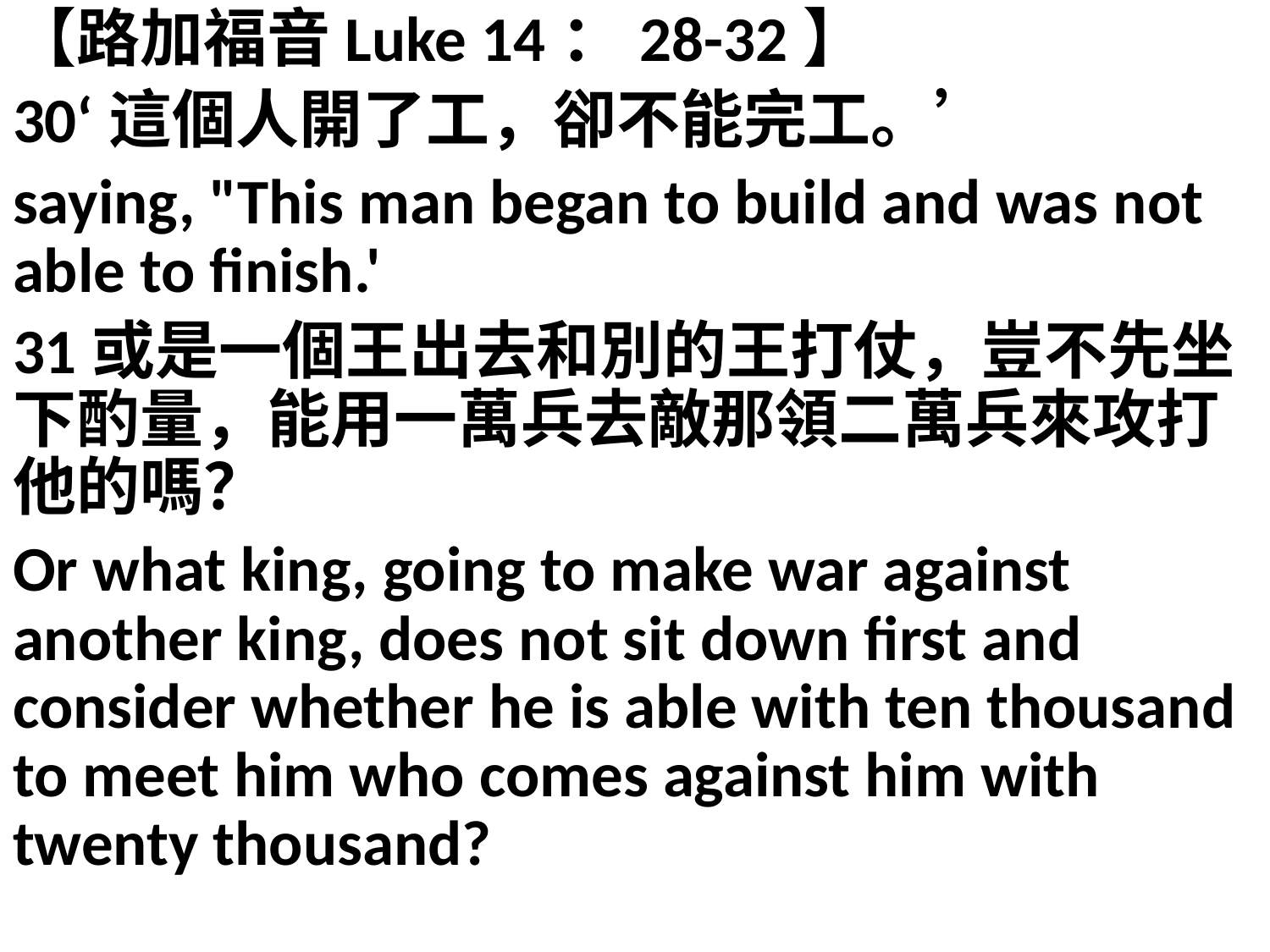

【路加福音Luke 14：28-32】
30‘這個人開了工，卻不能完工。’
saying, "This man began to build and was not able to finish.'
31或是一個王出去和別的王打仗，豈不先坐下酌量，能用一萬兵去敵那領二萬兵來攻打他的嗎？
Or what king, going to make war against another king, does not sit down first and consider whether he is able with ten thousand to meet him who comes against him with twenty thousand?